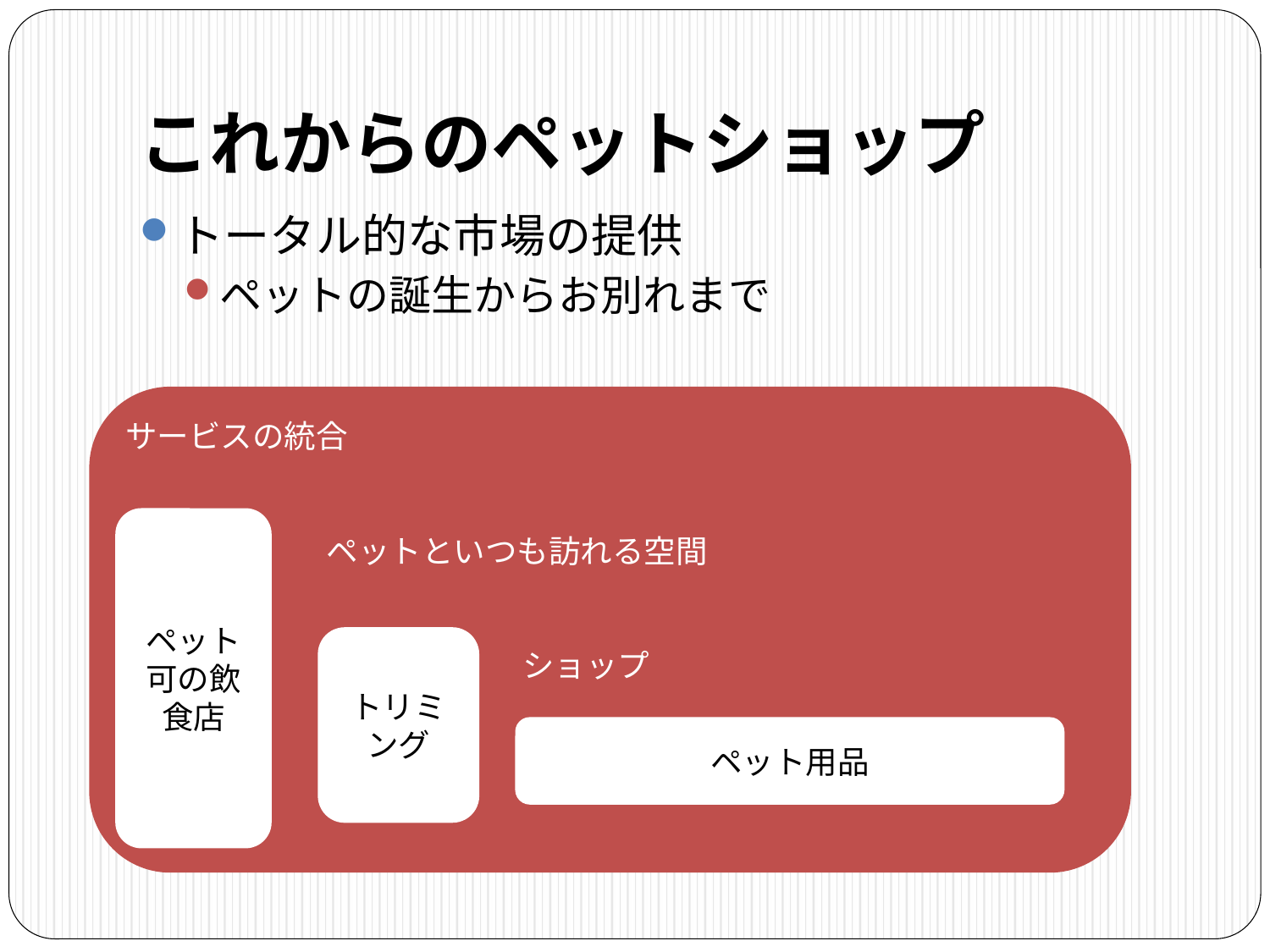

# これからのペットショップ
トータル的な市場の提供
ペットの誕生からお別れまで

サービスの統合
ペット可の飲食店
ペットといつも訪れる空間
トリミング
ショップ
ペット用品